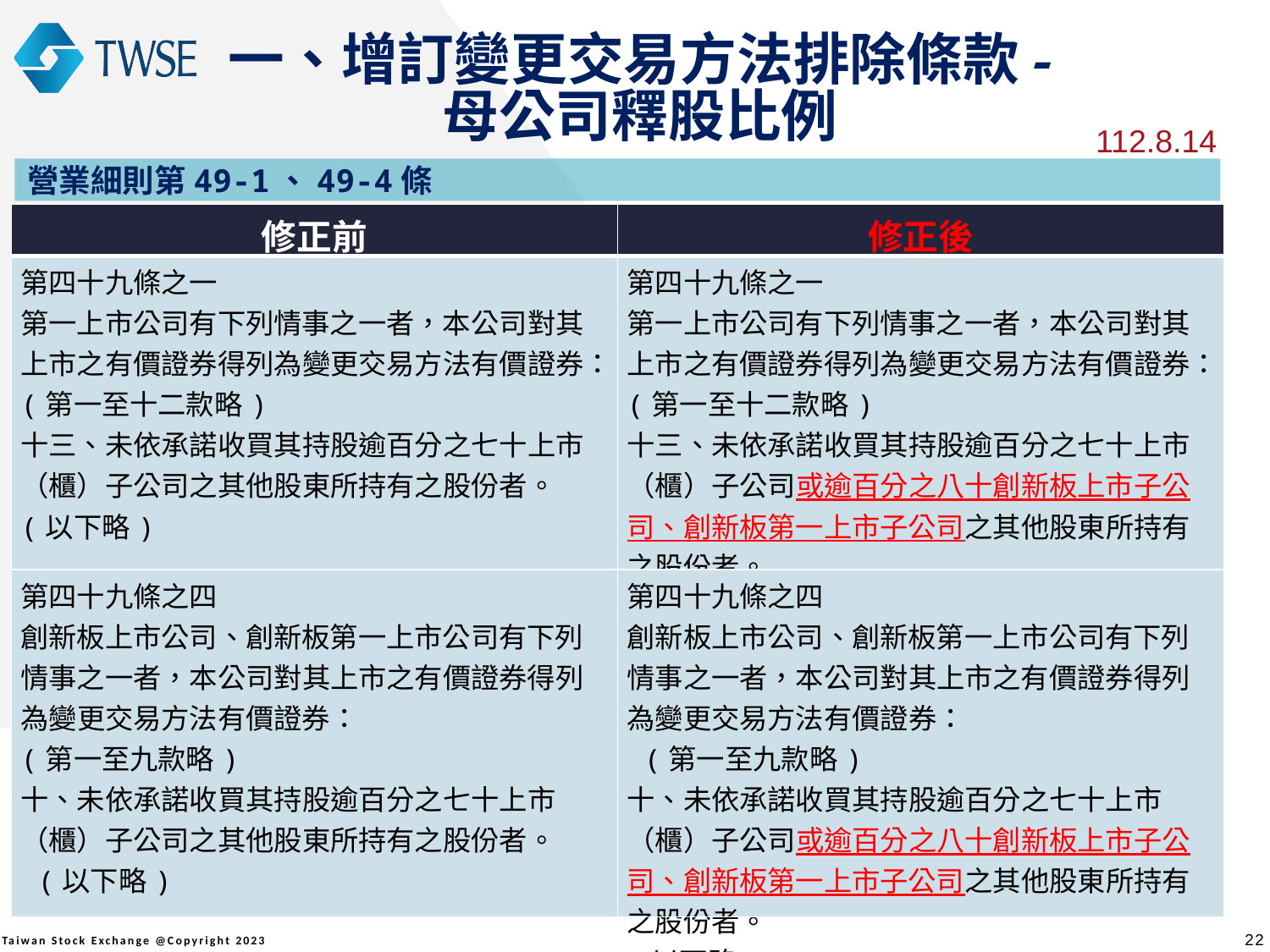

一、增訂變更交易方法排除條款-
母公司釋股比例
112.8.14
營業細則第49-1、49-4條
| 修正前 | 修正後 |
| --- | --- |
| 第四十九條之一 第一上市公司有下列情事之一者，本公司對其上市之有價證券得列為變更交易方法有價證券： (第一至十二款略) 十三、未依承諾收買其持股逾百分之七十上市（櫃）子公司之其他股東所持有之股份者。 (以下略) | 第四十九條之一 第一上市公司有下列情事之一者，本公司對其上市之有價證券得列為變更交易方法有價證券： (第一至十二款略) 十三、未依承諾收買其持股逾百分之七十上市（櫃）子公司或逾百分之八十創新板上市子公司、創新板第一上市子公司之其他股東所持有之股份者。 (以下略) |
| 第四十九條之四 創新板上市公司、創新板第一上市公司有下列情事之一者，本公司對其上市之有價證券得列為變更交易方法有價證券： (第一至九款略) 十、未依承諾收買其持股逾百分之七十上市（櫃）子公司之其他股東所持有之股份者。 (以下略) | 第四十九條之四 創新板上市公司、創新板第一上市公司有下列情事之一者，本公司對其上市之有價證券得列為變更交易方法有價證券： (第一至九款略) 十、未依承諾收買其持股逾百分之七十上市（櫃）子公司或逾百分之八十創新板上市子公司、創新板第一上市子公司之其他股東所持有之股份者。 (以下略) |

22
22